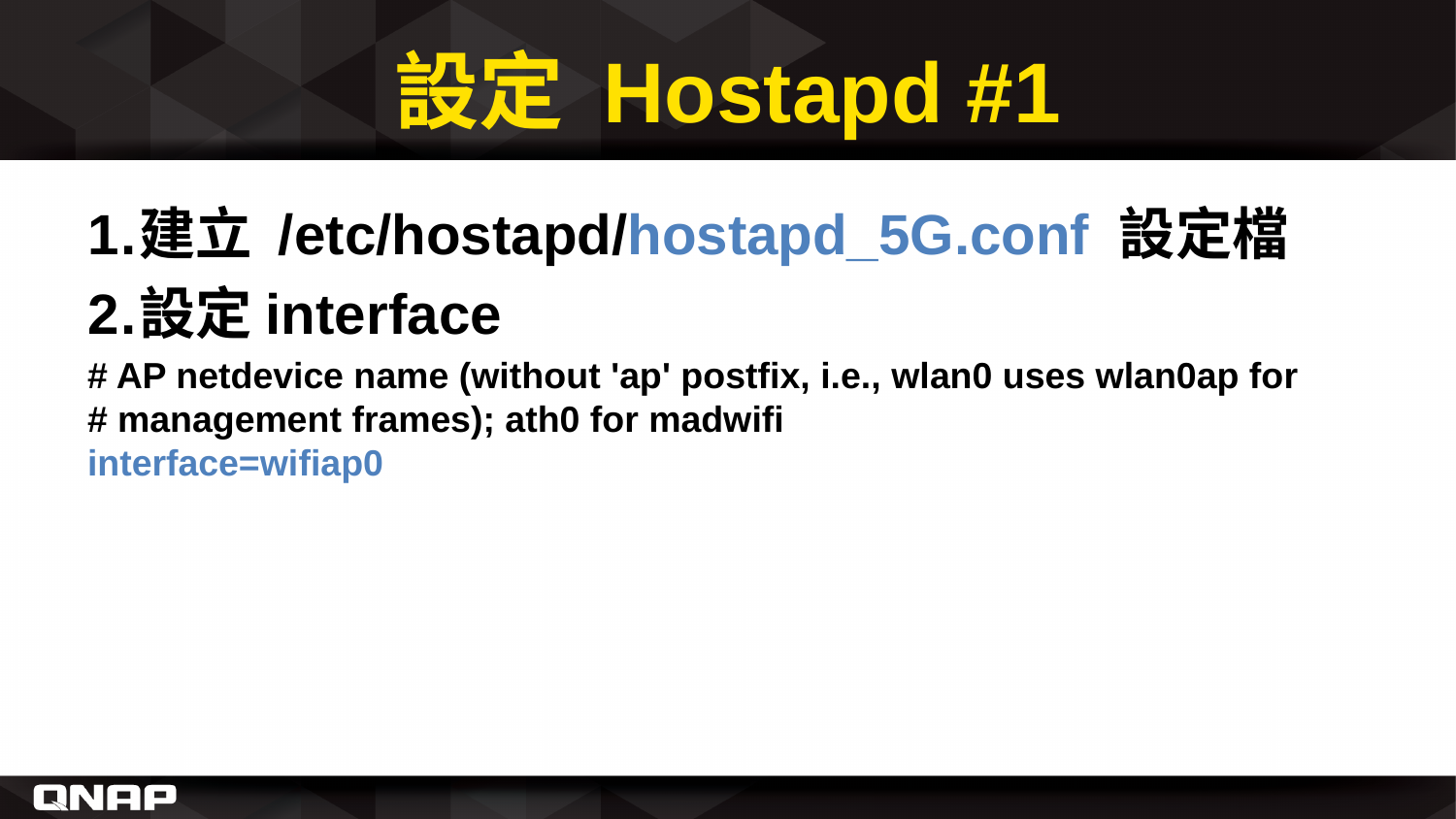

# 設定 Hostapd #1
建立 /etc/hostapd/hostapd_5G.conf 設定檔
設定interface
# AP netdevice name (without 'ap' postfix, i.e., wlan0 uses wlan0ap for # management frames); ath0 for madwifi interface=wifiap0